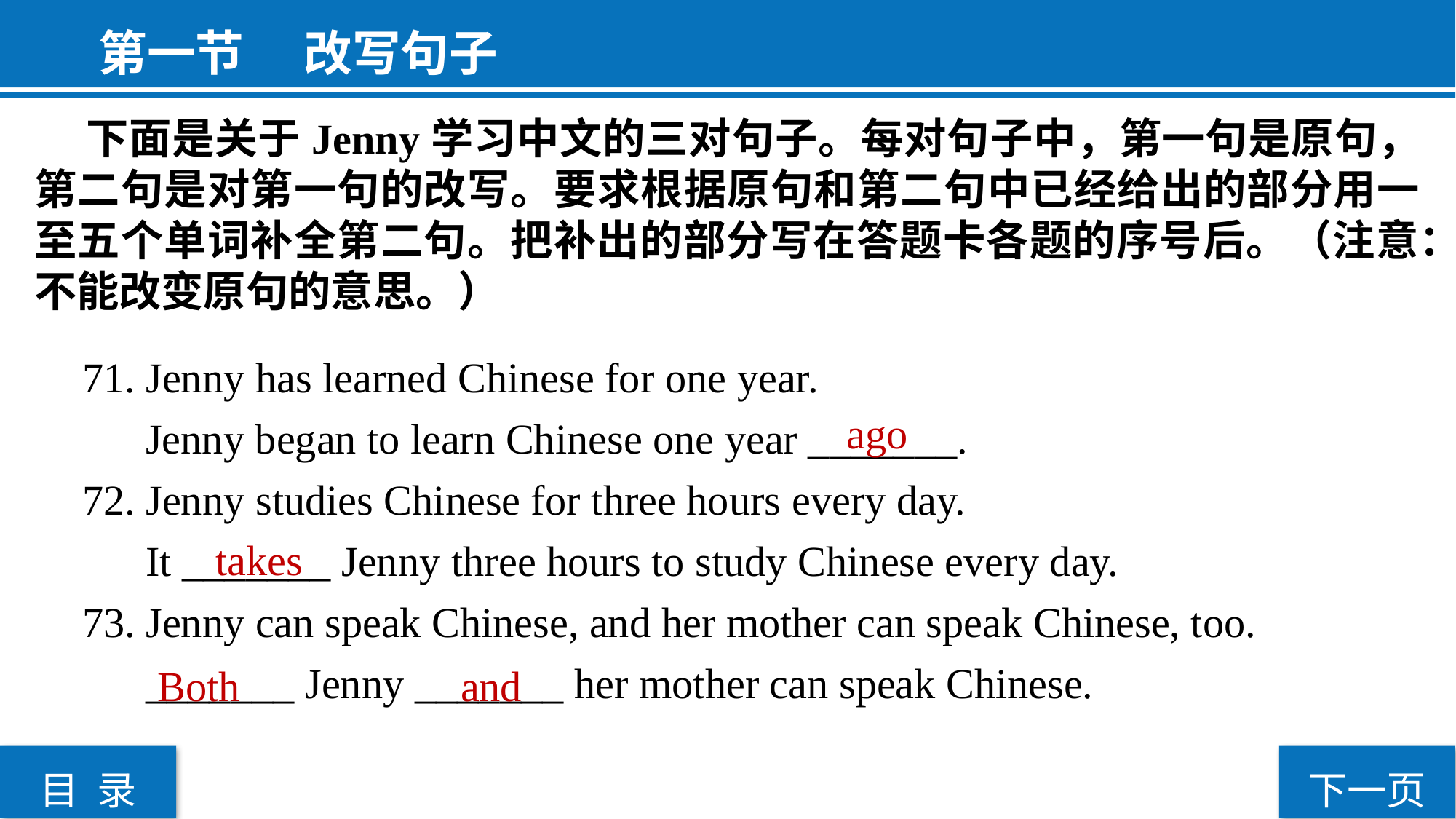

第一节  改写句子
    下面是关于Jenny学习中文的三对句子。每对句子中，第一句是原句，第二句是对第一句的改写。要求根据原句和第二句中已经给出的部分用一至五个单词补全第二句。把补出的部分写在答题卡各题的序号后。（注意：不能改变原句的意思。）
71. Jenny has learned Chinese for one year.
      Jenny began to learn Chinese one year _______.
72. Jenny studies Chinese for three hours every day.
      It _______ Jenny three hours to study Chinese every day.
73. Jenny can speak Chinese, and her mother can speak Chinese, too.
      _______ Jenny _______ her mother can speak Chinese.
 ago
 takes
 Both
 and